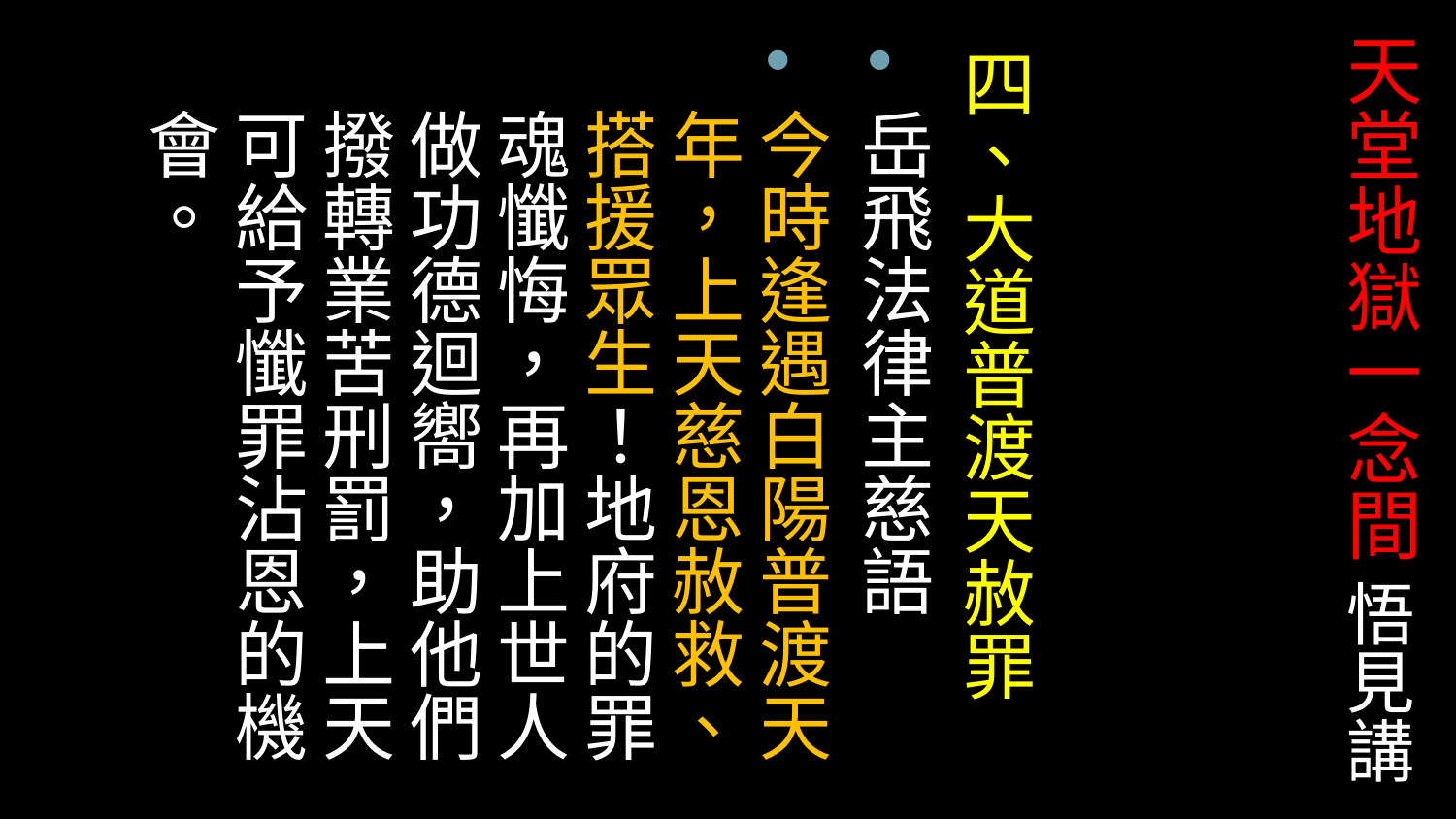

# 天堂地獄一念間 悟見講
四、大道普渡天赦罪
岳飛法律主慈語
今時逢遇白陽普渡天年，上天慈恩赦救、搭援眾生！地府的罪魂懺悔，再加上世人做功德迴嚮，助他們撥轉業苦刑罰，上天可給予懺罪沾恩的機會。